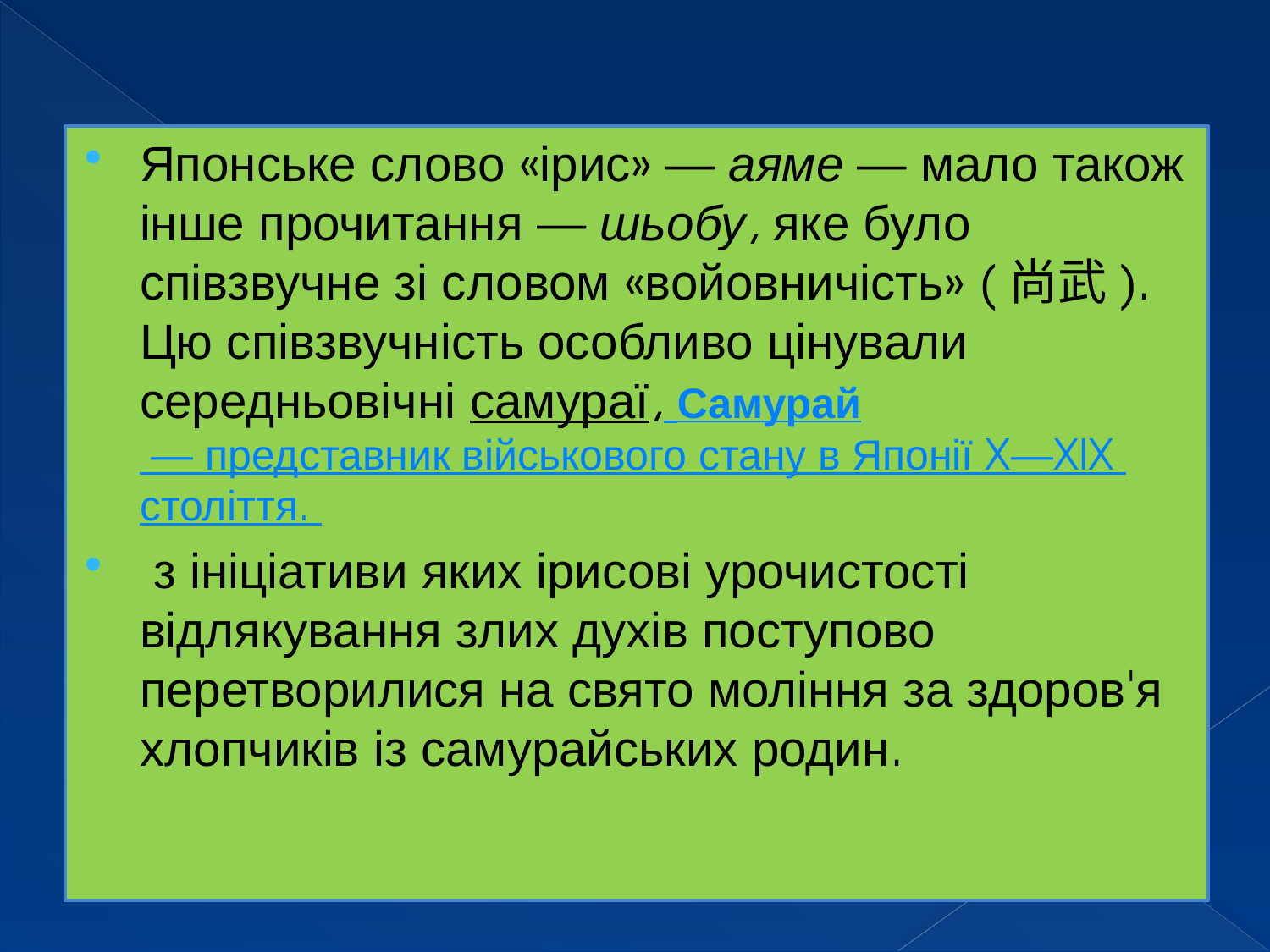

Японське слово «ірис» — аяме — мало також інше прочитання — шьобу, яке було співзвучне зі словом «войовничість» (尚武). Цю співзвучність особливо цінували середньовічні самураї,
Самурай — представник військового стану в Японії X—XIX століття.
 з ініціативи яких ірисові урочистості відлякування злих духів поступово перетворилися на свято моління за здоров'я хлопчиків із самурайських родин.